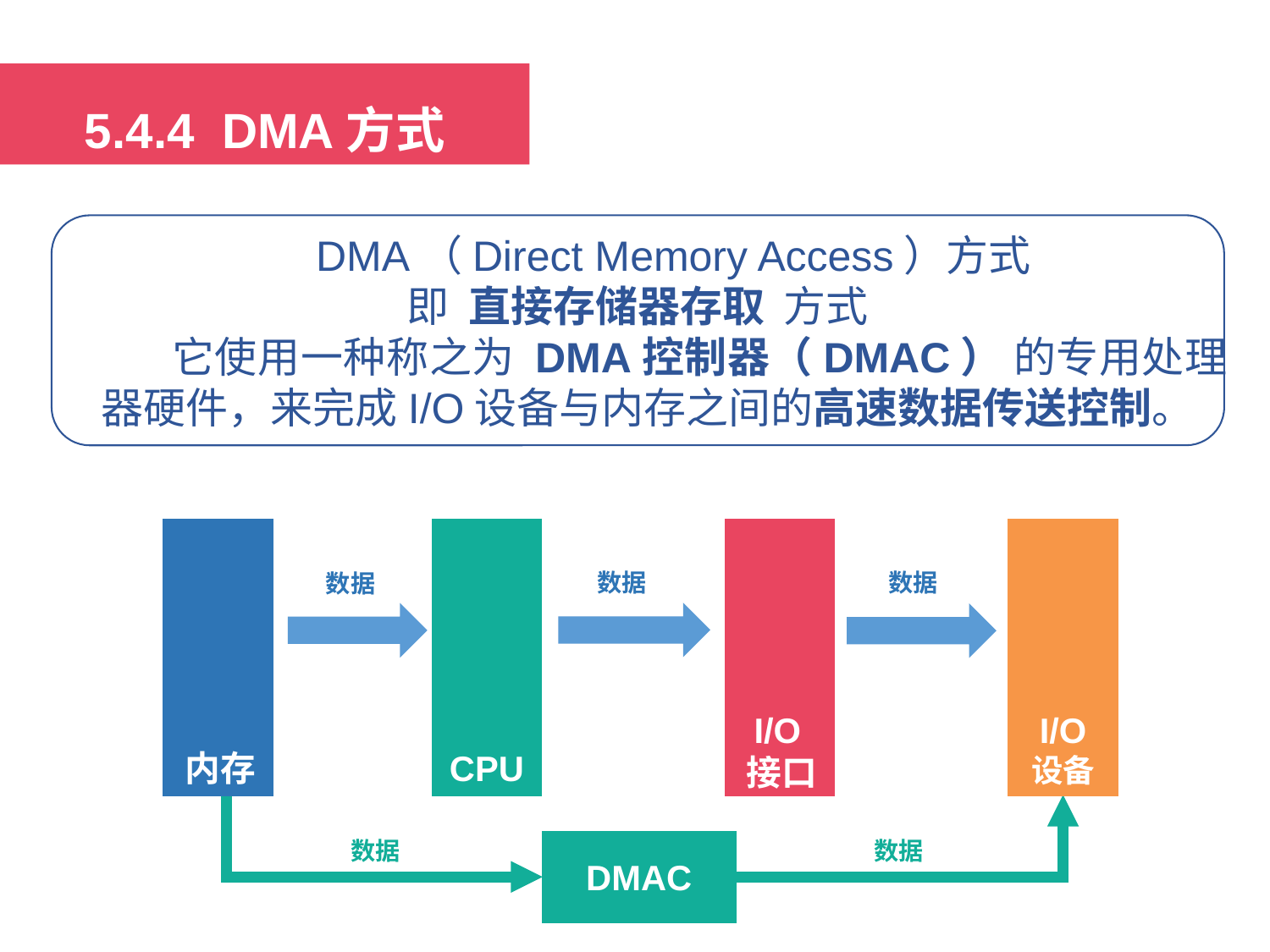

5.4.2  程序中断方式
5.4.4  DMA方式
      DMA（Direct Memory Access）方式
即  直接存储器存取  方式
      它使用一种称之为 DMA控制器（DMAC） 的专用处理器硬件，来完成I/O设备与内存之间的高速数据传送控制。

数据
数据
数据

I/O
设备
I/O接口
内存
CPU
数据
数据
DMAC